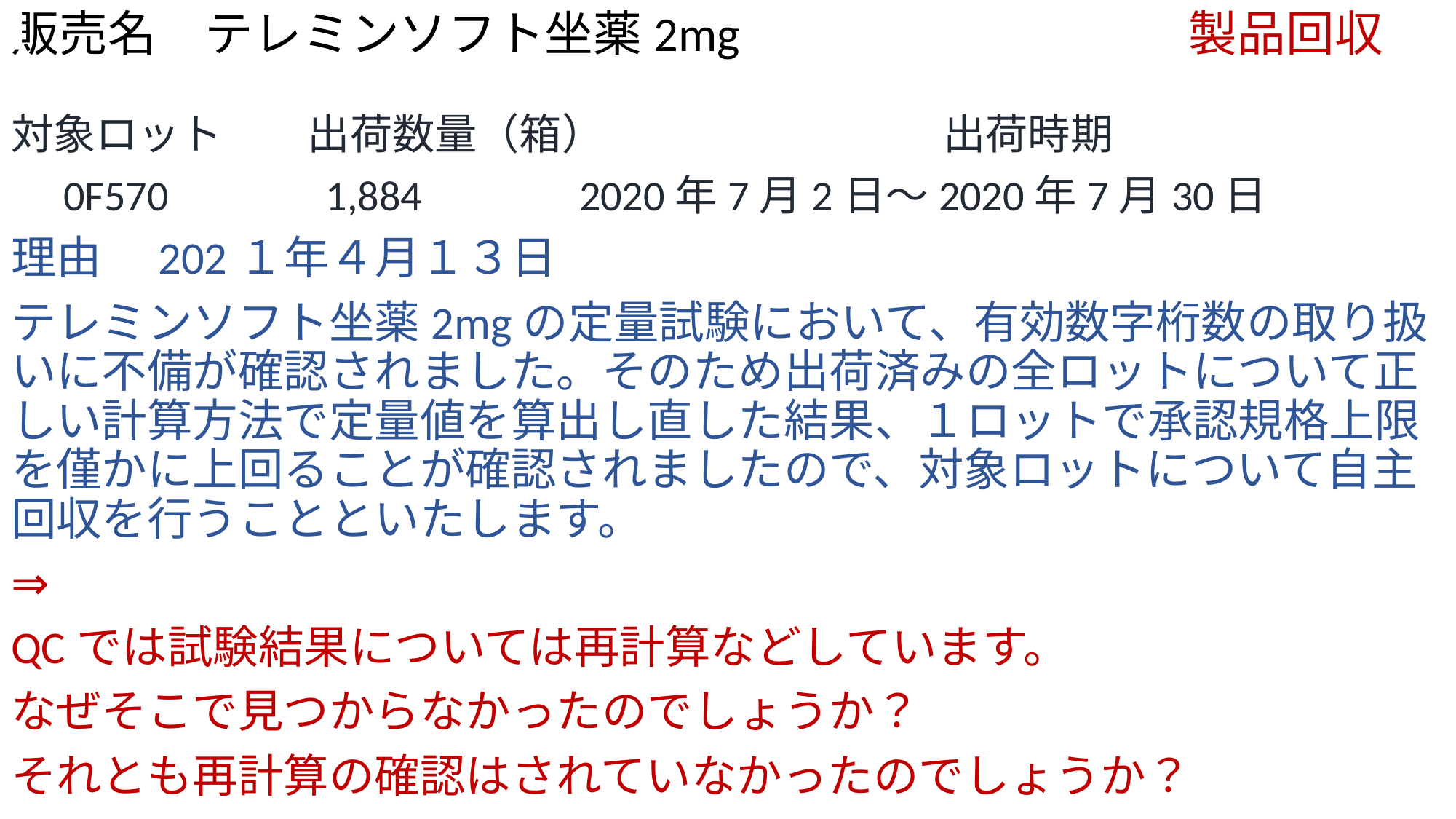

# 販売名　テレミンソフト坐薬2mg　　　　　　　　　製品回収

対象ロット　　出荷数量（箱）　　　　　　　　出荷時期
　0F570　　　 1,884　　　 2020年7月2日～2020年7月30日
理由　202１年４月１３日
テレミンソフト坐薬2mgの定量試験において、有効数字桁数の取り扱いに不備が確認されました。そのため出荷済みの全ロットについて正しい計算方法で定量値を算出し直した結果、１ロットで承認規格上限を僅かに上回ることが確認されましたので、対象ロットについて自主回収を行うことといたします。
⇒
QCでは試験結果については再計算などしています。
なぜそこで見つからなかったのでしょうか？
それとも再計算の確認はされていなかったのでしょうか？